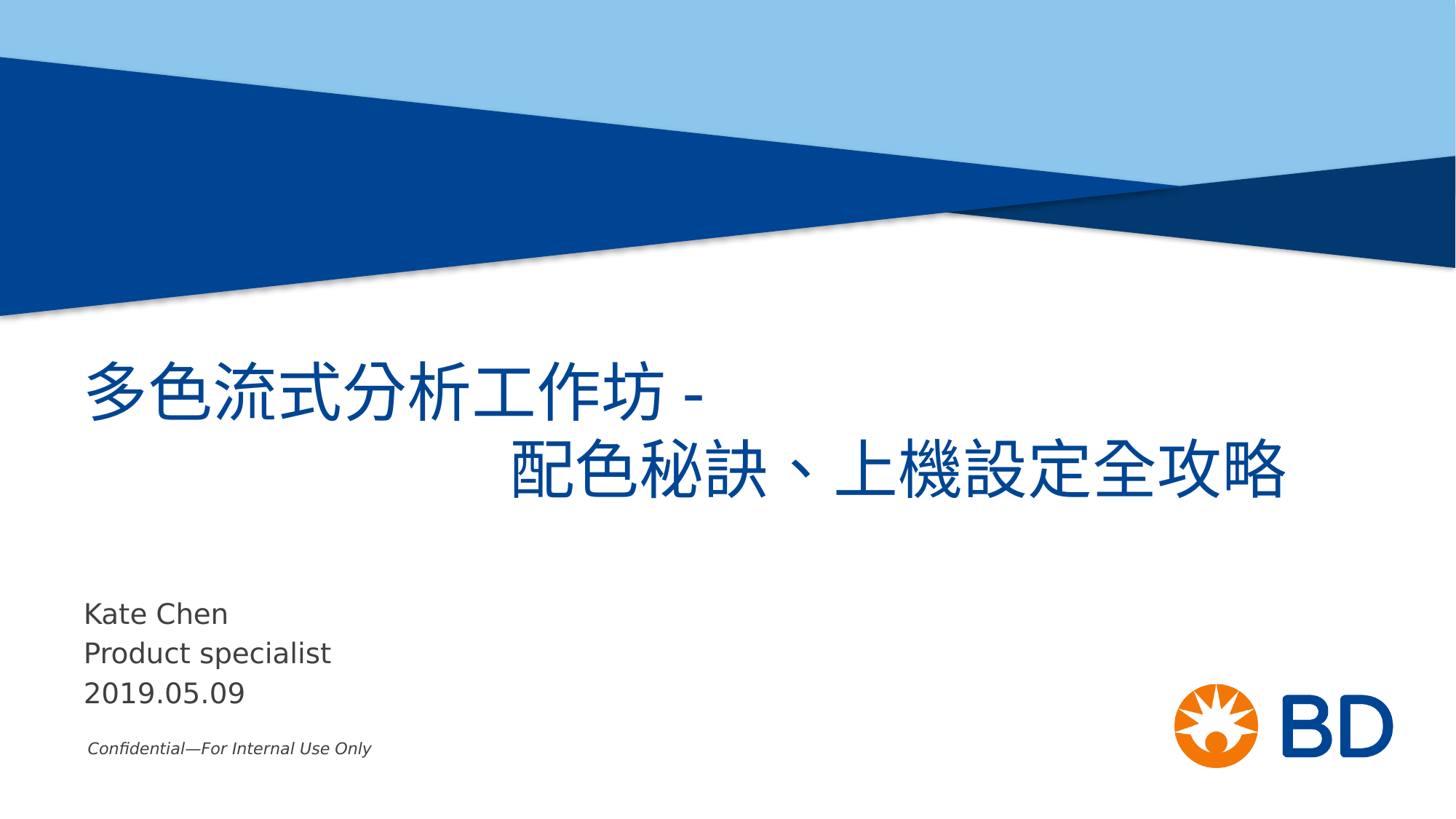

# 多色流式分析工作坊- 配色秘訣、上機設定全攻略
Kate Chen
Product specialist
2019.05.09